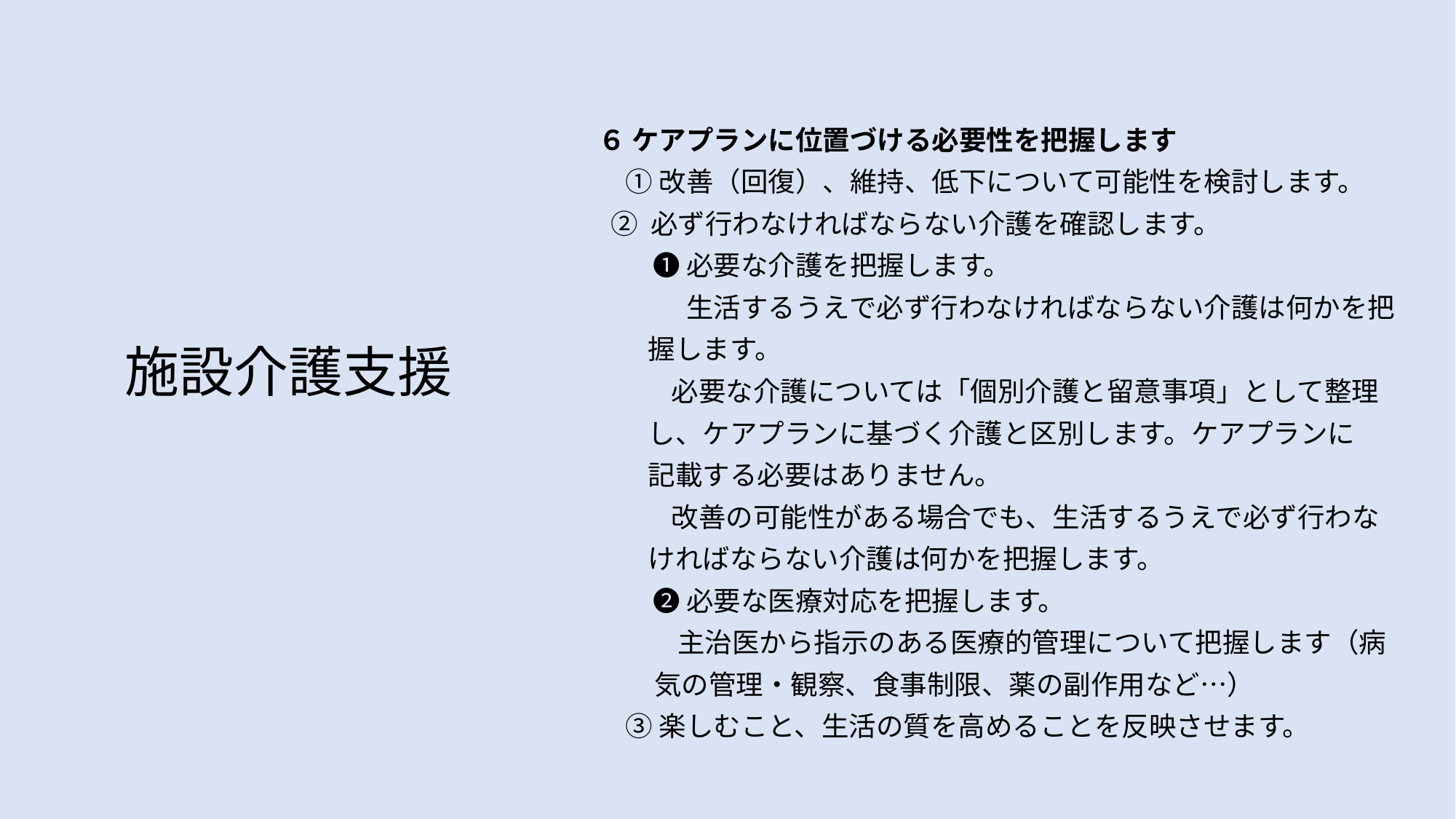

６ ケアプランに位置づける必要性を把握します
　① 改善（回復）、維持、低下について可能性を検討します。
  ② 必ず行わなければならない介護を確認します。
　　❶ 必要な介護を把握します。
　　　 生活するうえで必ず行わなければならない介護は何かを把
       握します。
　　   必要な介護については「個別介護と留意事項」として整理
       し、ケアプランに基づく介護と区別します。ケアプランに
       記載する必要はありません。
　　   改善の可能性がある場合でも、生活するうえで必ず行わな
       ければならない介護は何かを把握します。
　　❷ 必要な医療対応を把握します。
　　    主治医から指示のある医療的管理について把握します（病
        気の管理・観察、食事制限、薬の副作用など…）
　③ 楽しむこと、生活の質を高めることを反映させます。
施設介護支援